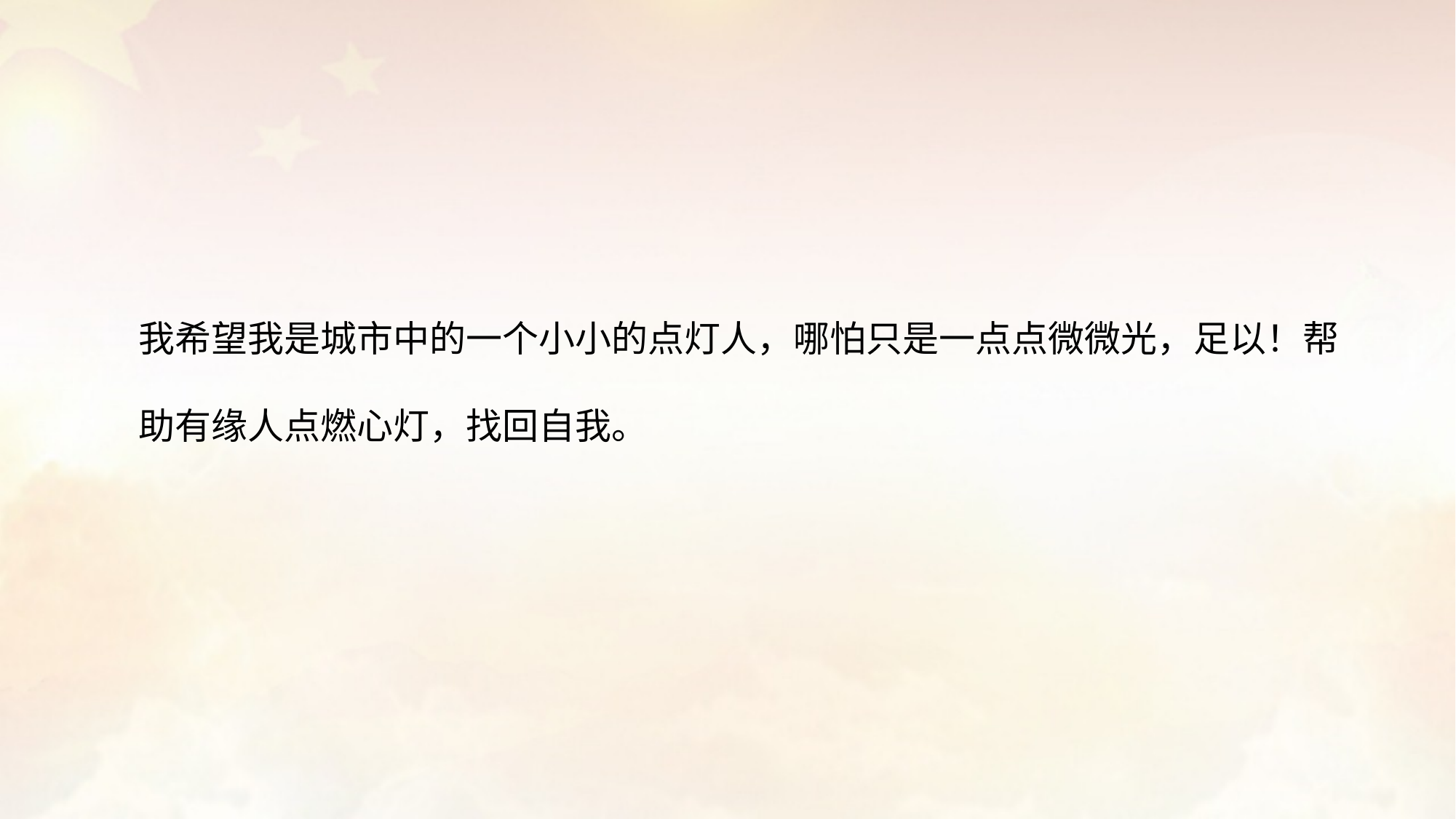

我希望我是城市中的一个小小的点灯人，哪怕只是一点点微微光，足以！帮助有缘人点燃心灯，找回自我。